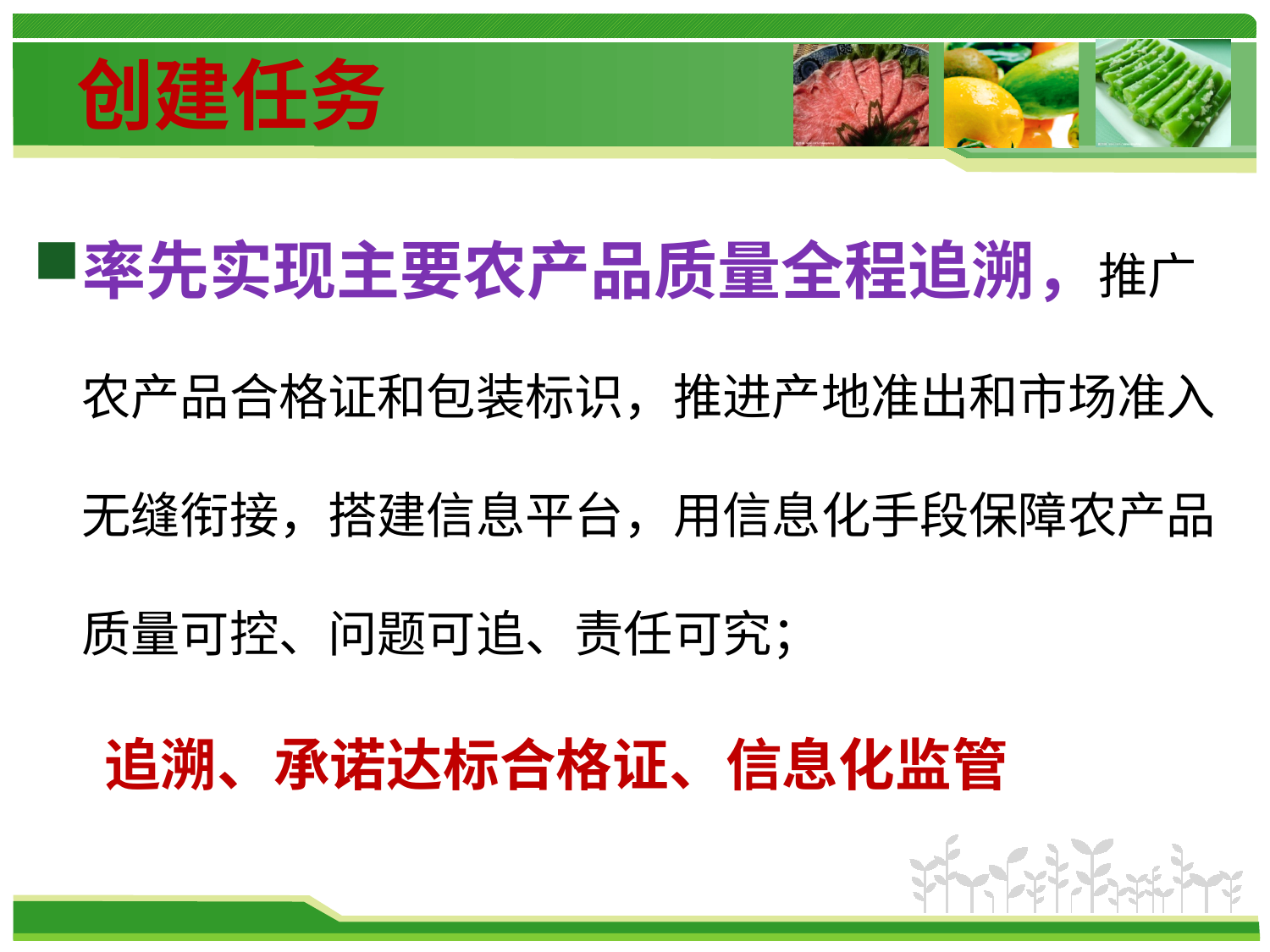

# 创建任务
率先实现主要农产品质量全程追溯，推广农产品合格证和包装标识，推进产地准出和市场准入无缝衔接，搭建信息平台，用信息化手段保障农产品质量可控、问题可追、责任可究；
     追溯、承诺达标合格证、信息化监管